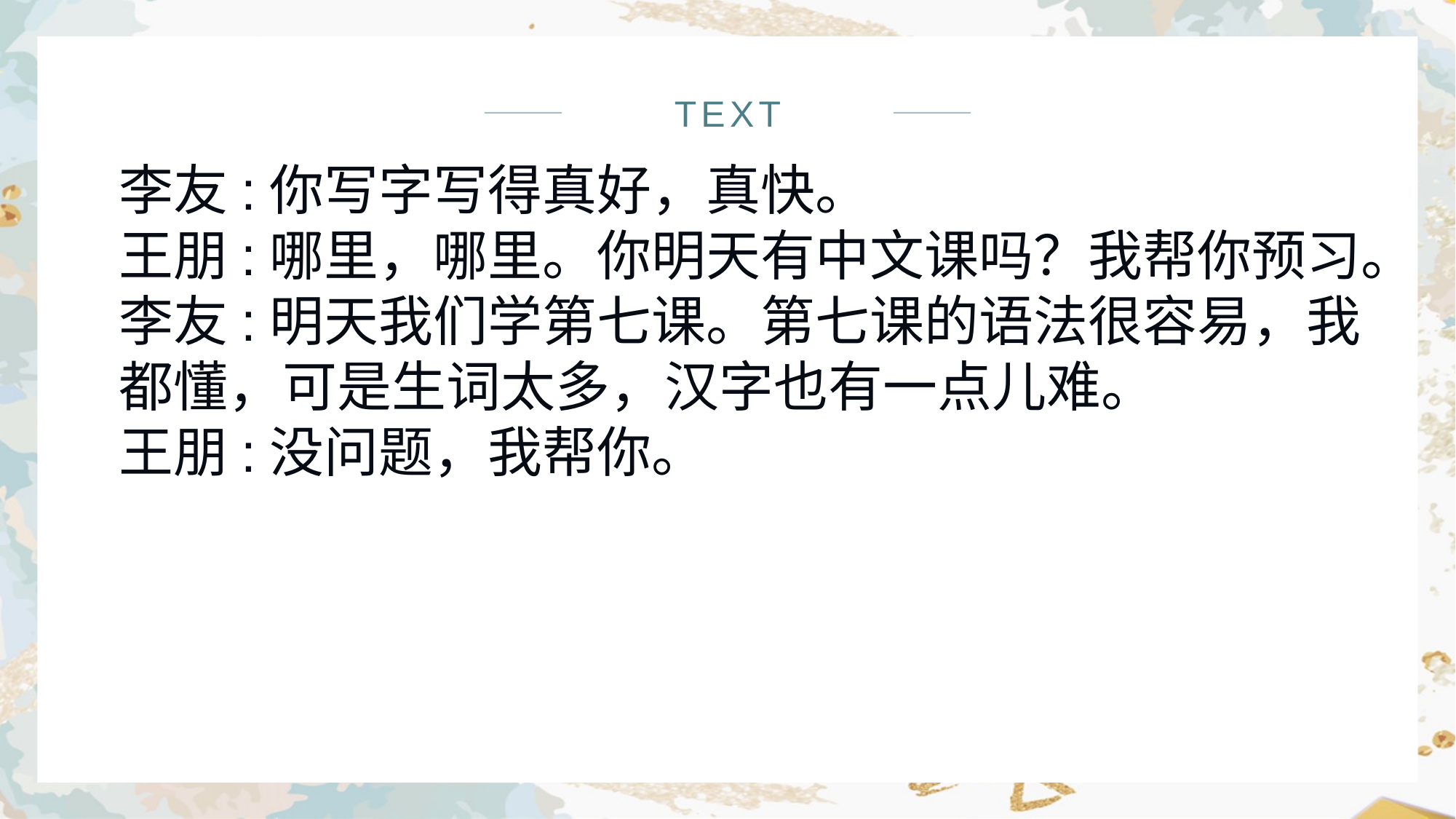

TEXT
李友:你写字写得真好，真快。
王朋:哪里，哪里。你明天有中文课吗？我帮你预习。
李友:明天我们学第七课。第七课的语法很容易，我都懂，可是生词太多，汉字也有一点儿难。
王朋:没问题，我帮你。